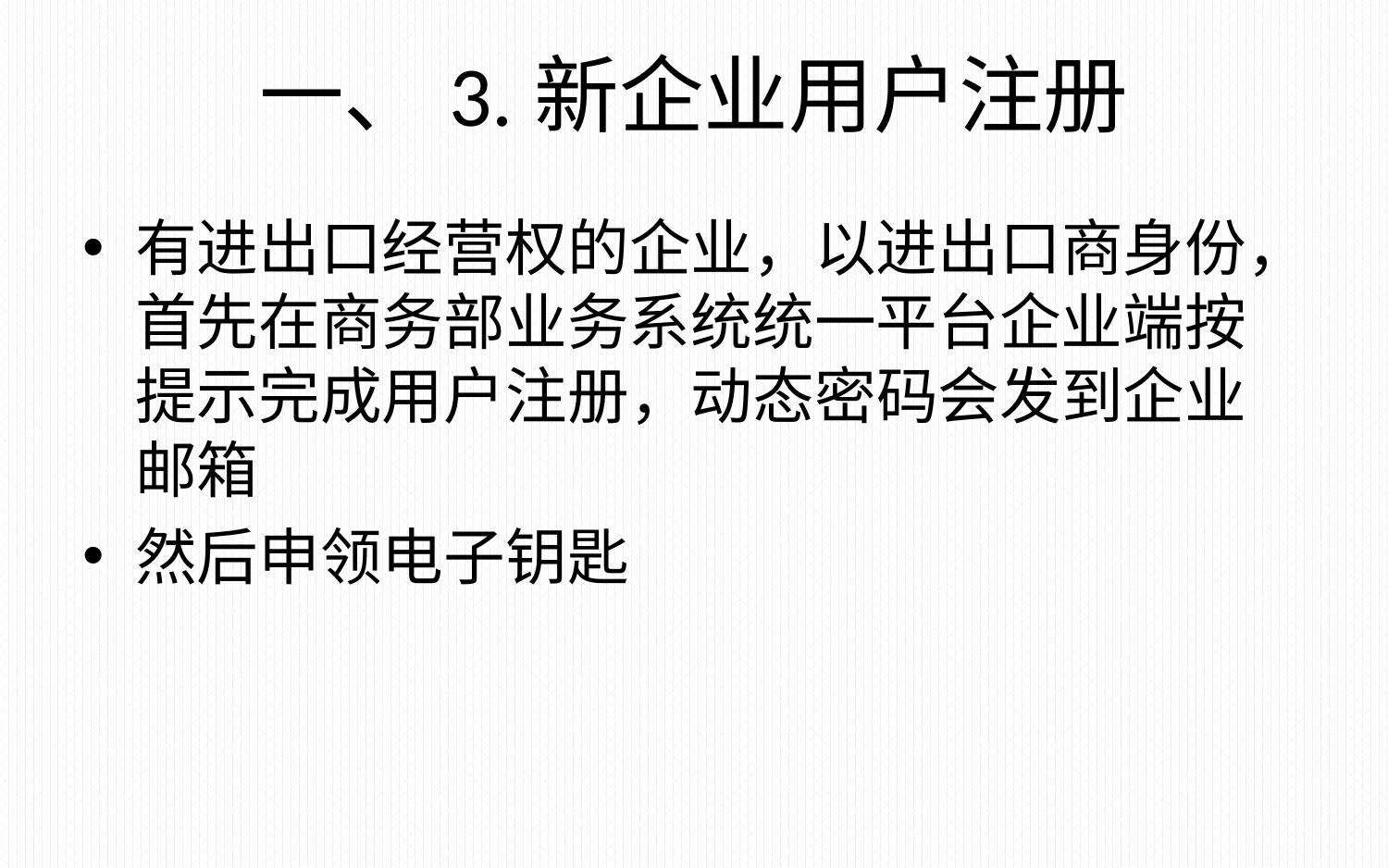

# 一、3.新企业用户注册
有进出口经营权的企业，以进出口商身份，首先在商务部业务系统统一平台企业端按提示完成用户注册，动态密码会发到企业邮箱
然后申领电子钥匙